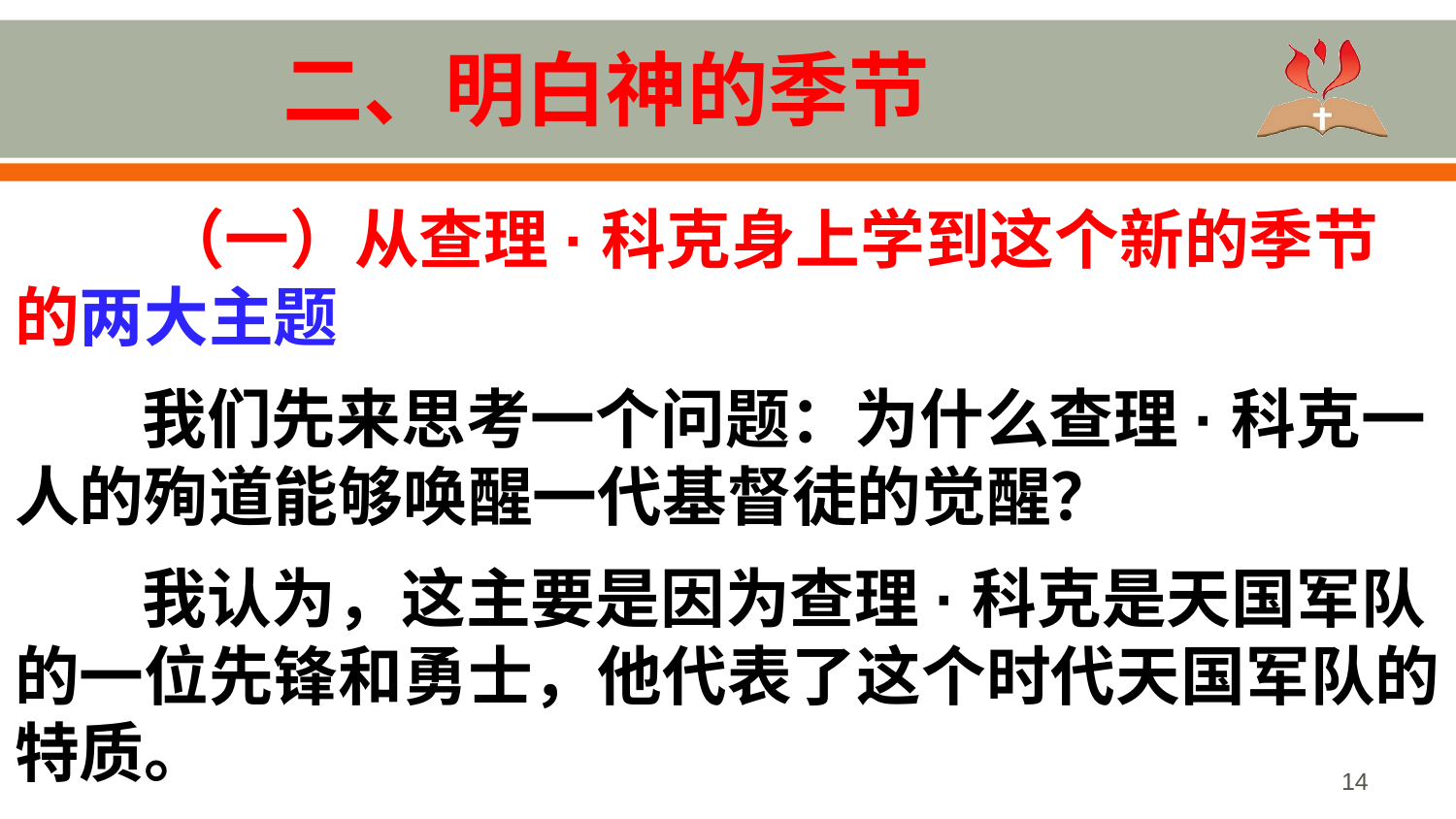

# 二、明白神的季节
	（一）从查理·科克身上学到这个新的季节的两大主题
我们先来思考一个问题：为什么查理·科克一人的殉道能够唤醒一代基督徒的觉醒？
我认为，这主要是因为查理·科克是天国军队的一位先锋和勇士，他代表了这个时代天国军队的特质。

14